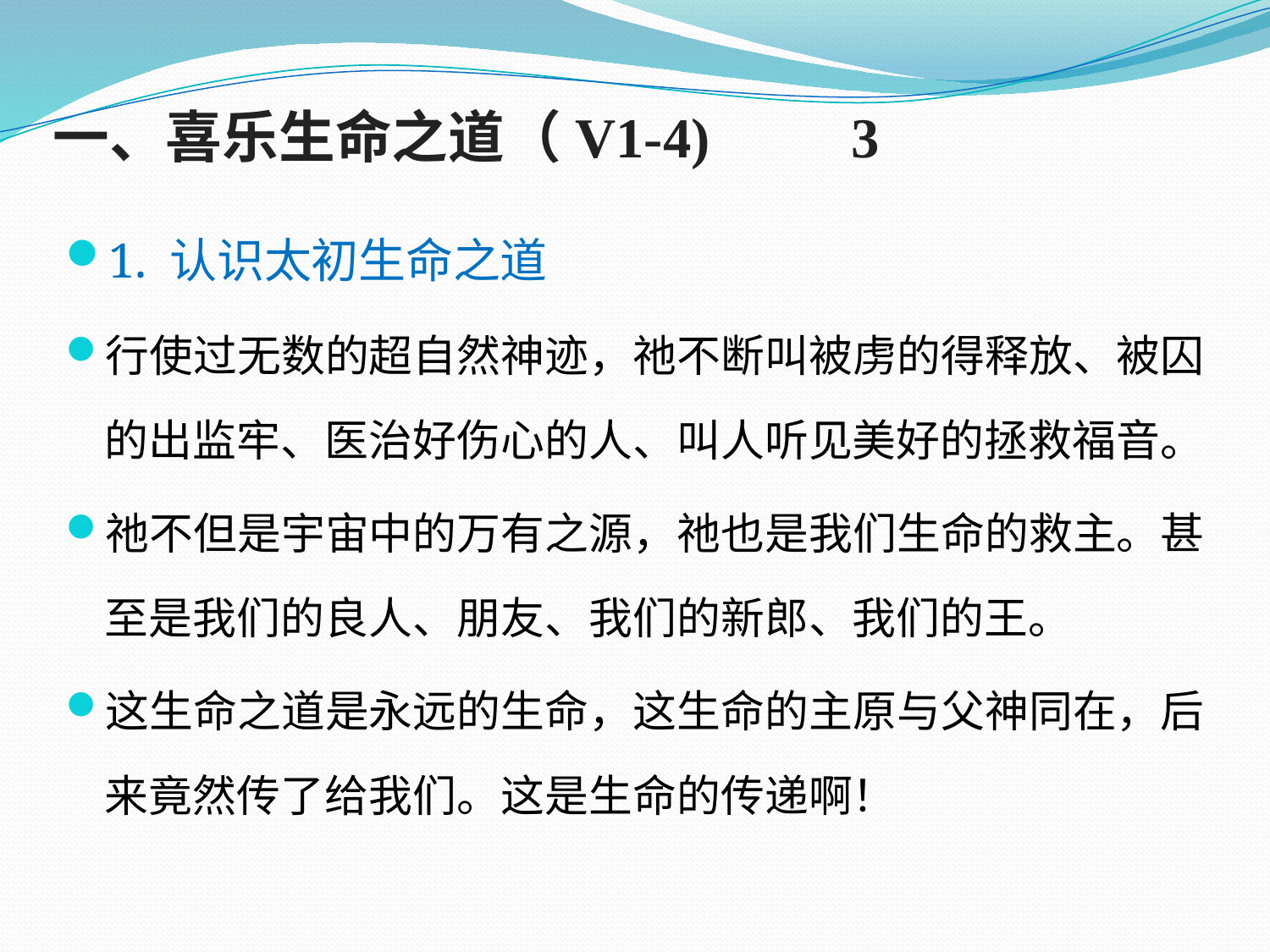

# 一、喜乐生命之道（V1-4)          3
1. 认识太初生命之道
行使过无数的超自然神迹，祂不断叫被虏的得释放、被囚的出监牢、医治好伤心的人、叫人听见美好的拯救福音。
祂不但是宇宙中的万有之源，祂也是我们生命的救主。甚至是我们的良人、朋友、我们的新郎、我们的王。
这生命之道是永远的生命，这生命的主原与父神同在，后来竟然传了给我们。这是生命的传递啊！